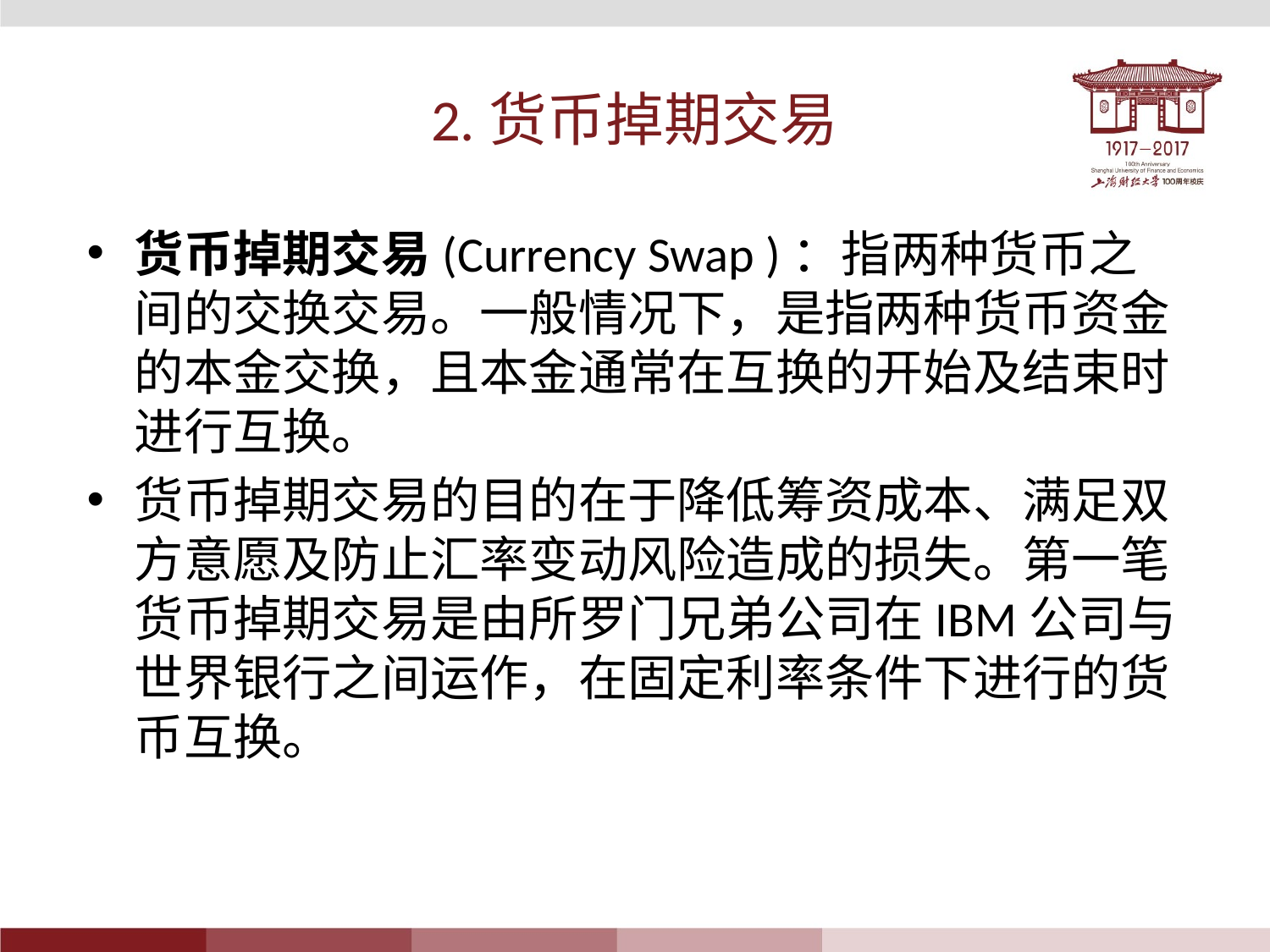

# 2.货币掉期交易
货币掉期交易(Currency Swap )：指两种货币之间的交换交易。一般情况下，是指两种货币资金的本金交换，且本金通常在互换的开始及结束时进行互换。
货币掉期交易的目的在于降低筹资成本、满足双方意愿及防止汇率变动风险造成的损失。第一笔货币掉期交易是由所罗门兄弟公司在IBM公司与世界银行之间运作，在固定利率条件下进行的货币互换。